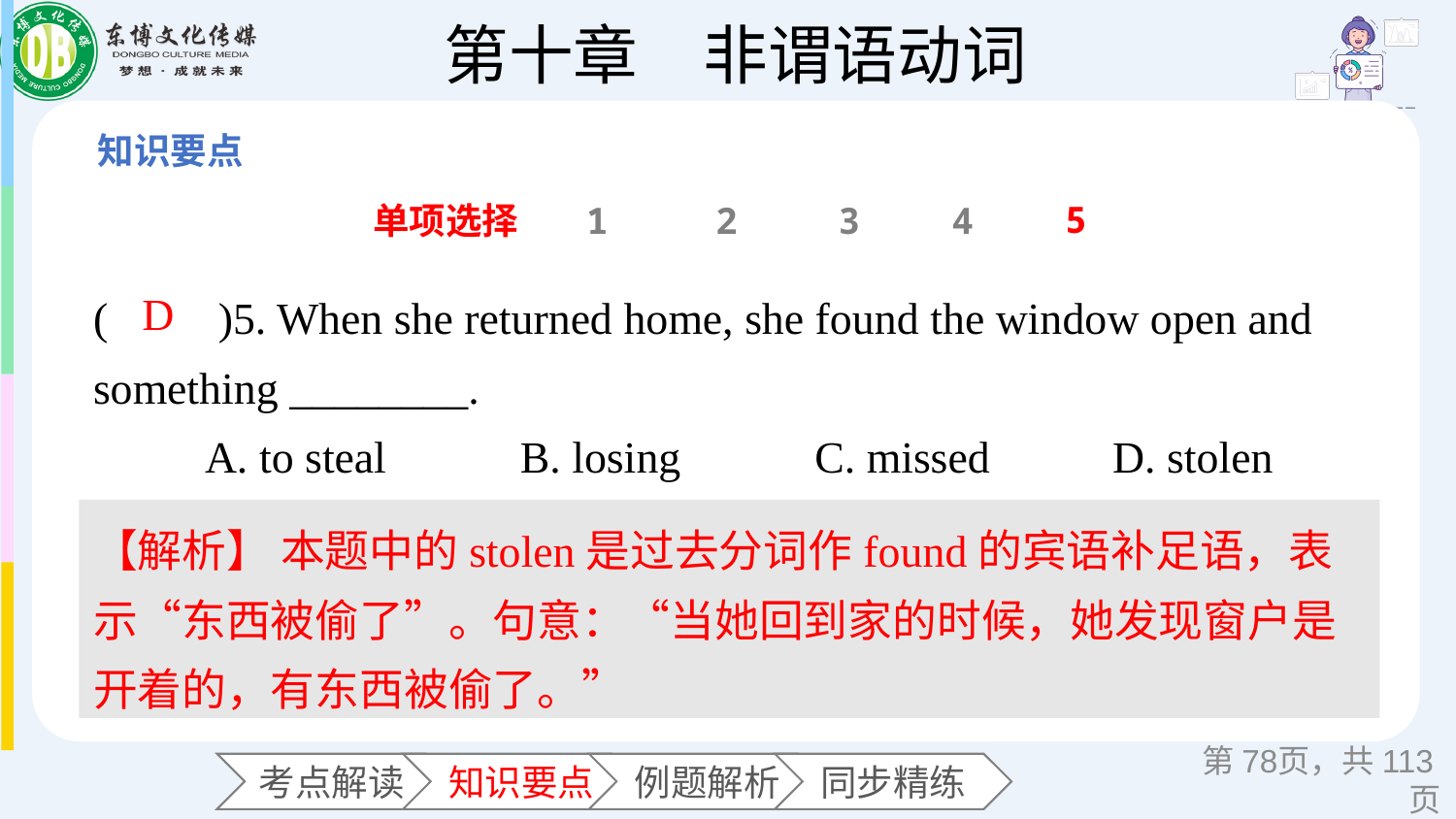

5
单项选择
1
2
3
4
(　　)5. When she returned home, she found the window open and something ________.
          A. to steal            B. losing            C. missed           D. stolen
D
【解析】 本题中的stolen是过去分词作found的宾语补足语，表示“东西被偷了”。句意：“当她回到家的时候，她发现窗户是开着的，有东西被偷了。”
第78页，共113页